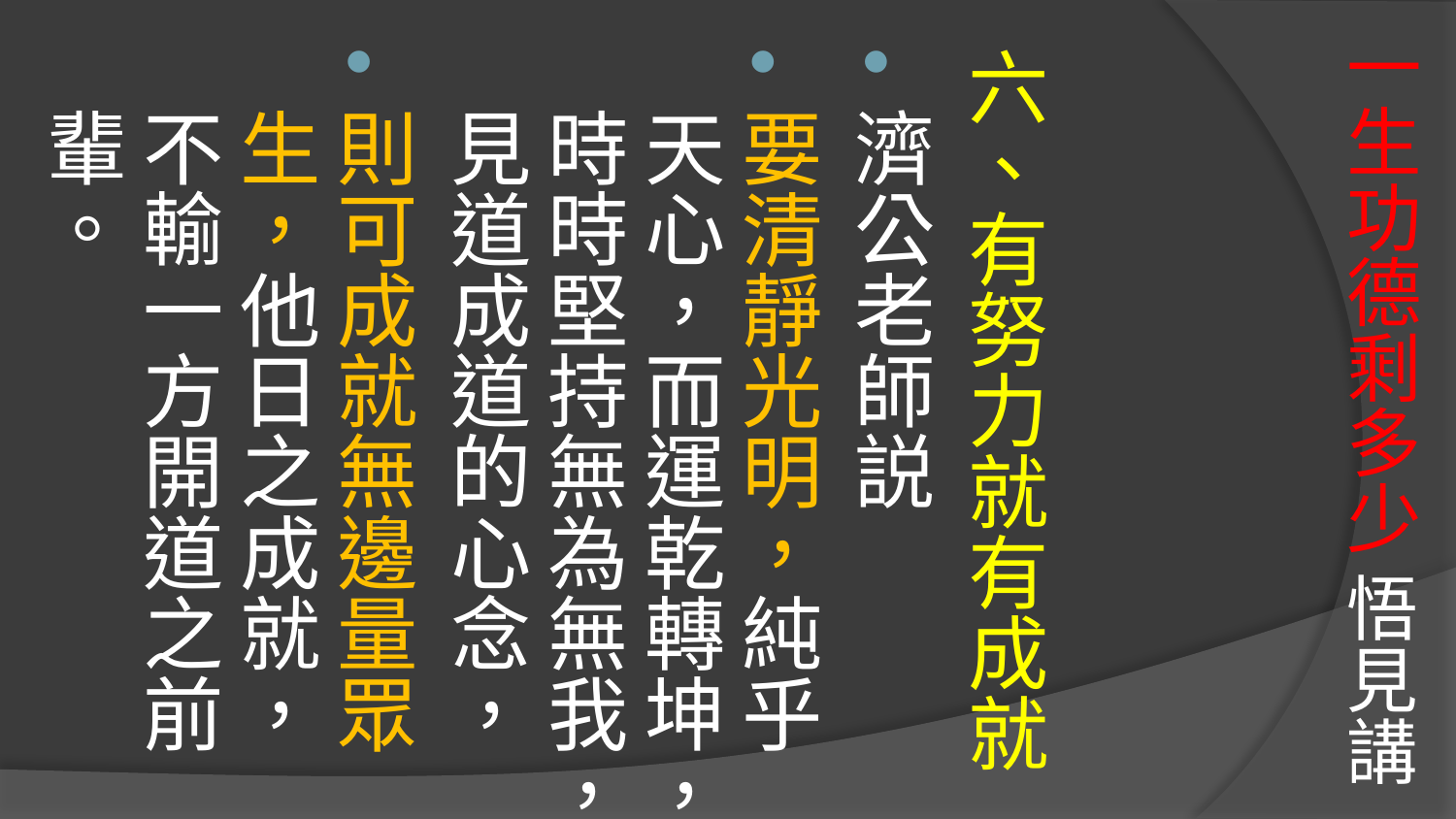

# 一生功德剩多少 悟見講
六、有努力就有成就
濟公老師説
要清靜光明，純乎天心，而運乾轉坤，時時堅持無為無我，見道成道的心念，
則可成就無邊量眾生，他日之成就，不輸一方開道之前輩。